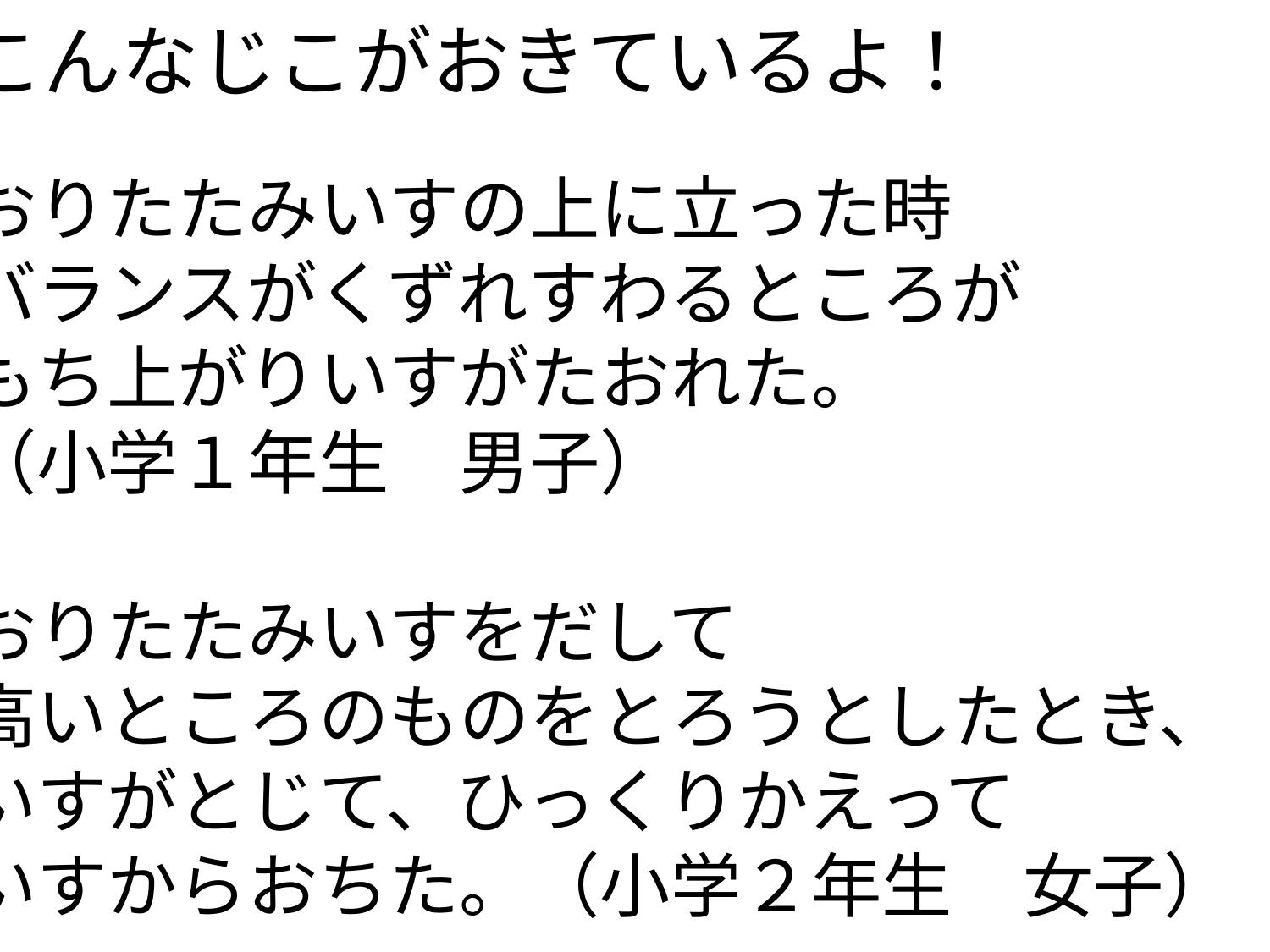

こんなじこがおきているよ！

おりたたみいすの上に立った時
バランスがくずれすわるところが
もち上がりいすがたおれた。
（小学１年生　男子）

おりたたみいすをだして
高いところのものをとろうとしたとき、
いすがとじて、ひっくりかえって
いすからおちた。（小学２年生　女子）